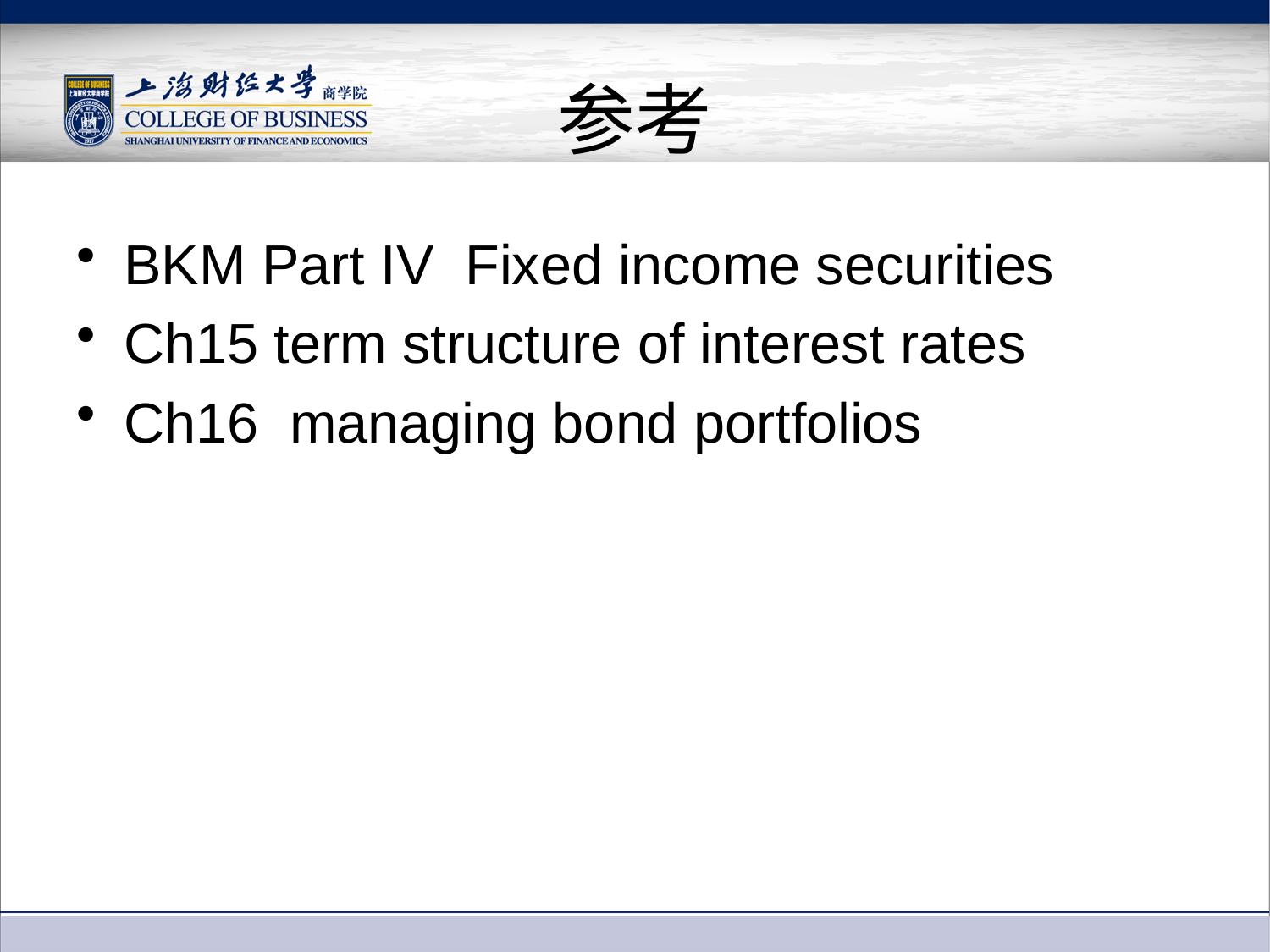

# 参考
BKM Part IV  Fixed income securities
Ch15 term structure of interest rates
Ch16  managing bond portfolios